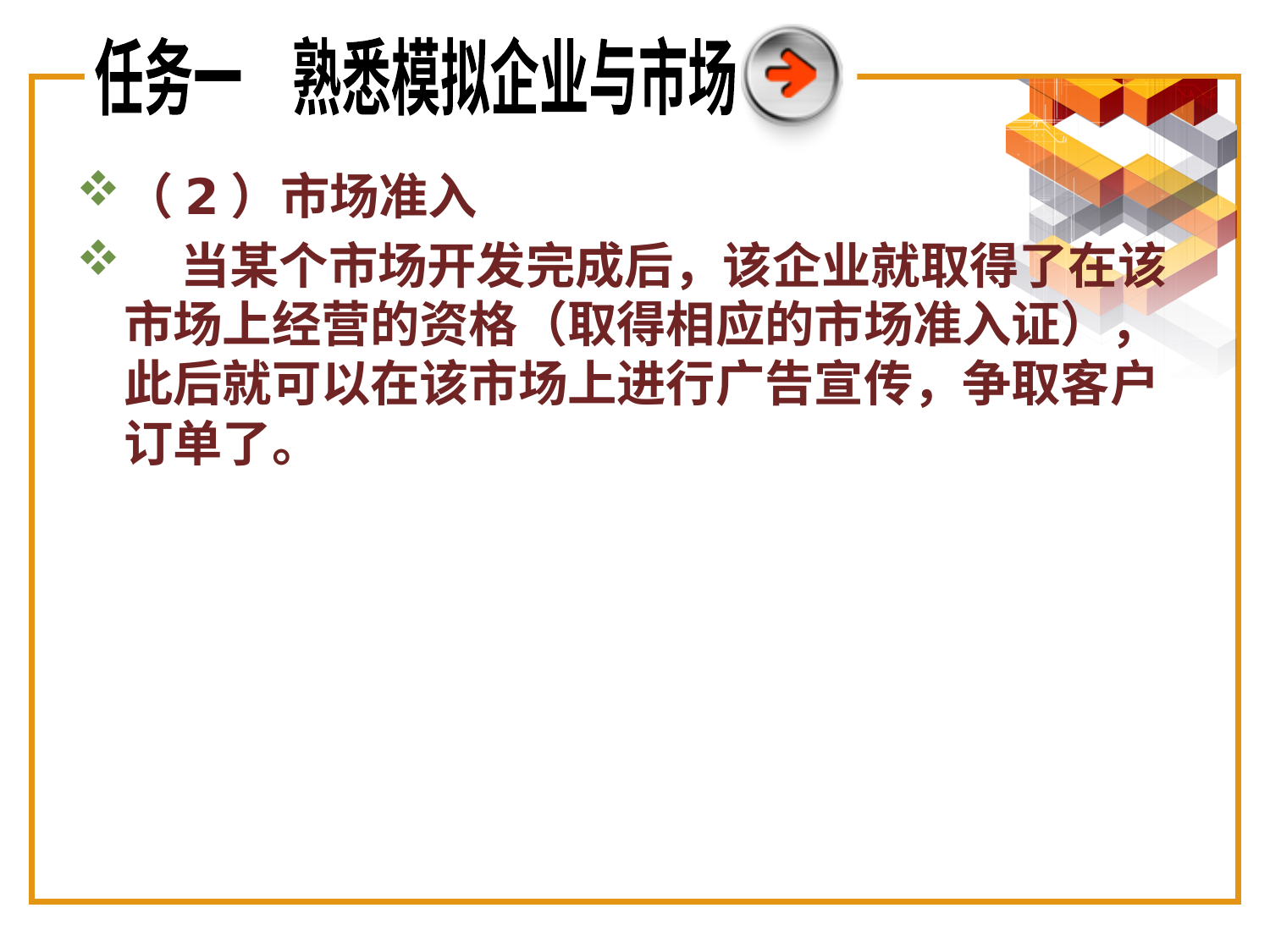

任务一　熟悉模拟企业与市场
（2）市场准入
    当某个市场开发完成后，该企业就取得了在该市场上经营的资格（取得相应的市场准入证），此后就可以在该市场上进行广告宣传，争取客户订单了。